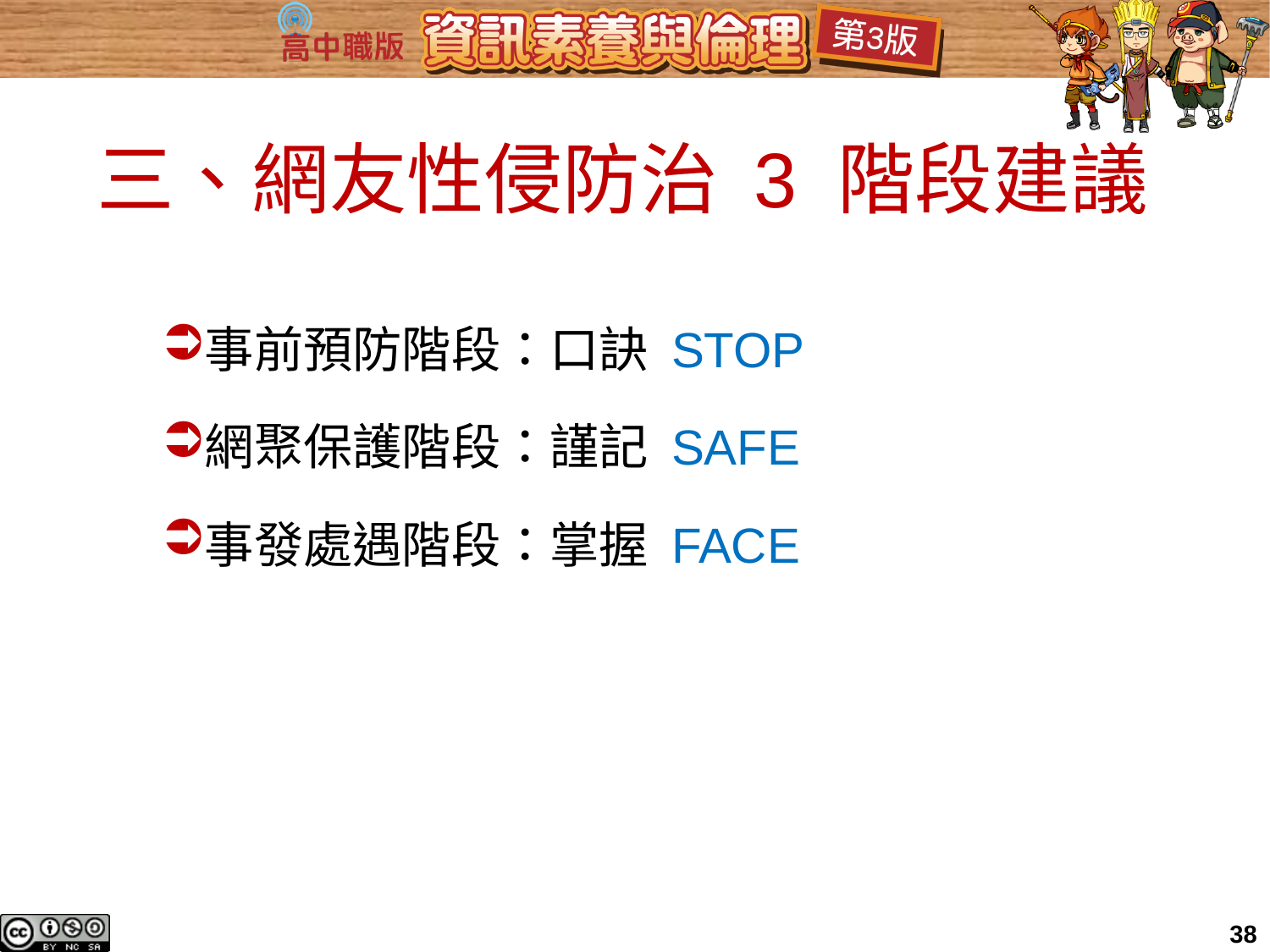

# 三、網友性侵防治 3 階段建議
事前預防階段：口訣 STOP
網聚保護階段：謹記 SAFE
事發處遇階段：掌握 FACE

38